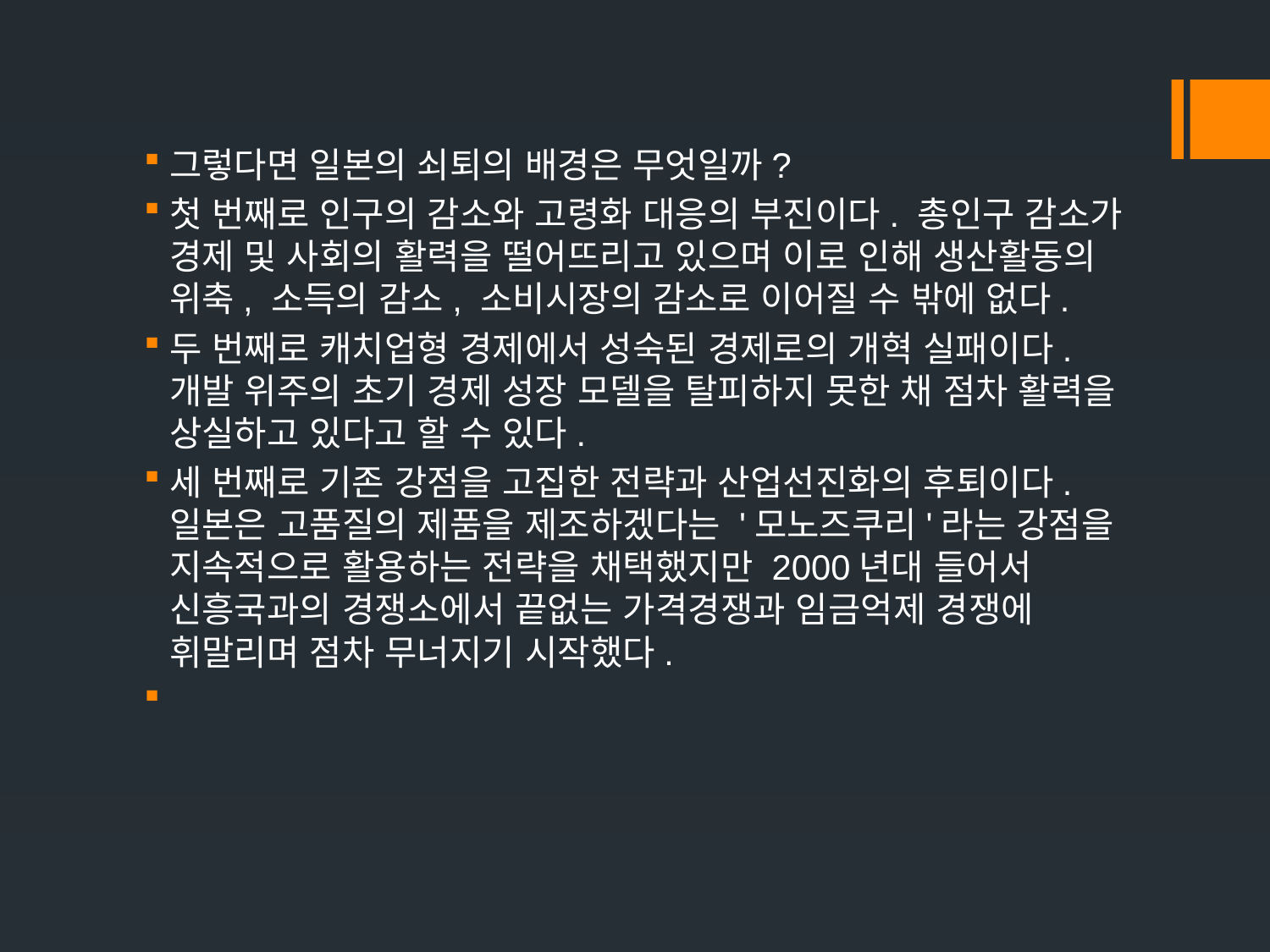

그렇다면 일본의 쇠퇴의 배경은 무엇일까?
첫 번째로 인구의 감소와 고령화 대응의 부진이다. 총인구 감소가 경제 및 사회의 활력을 떨어뜨리고 있으며 이로 인해 생산활동의 위축, 소득의 감소, 소비시장의 감소로 이어질 수 밖에 없다.
두 번째로 캐치업형 경제에서 성숙된 경제로의 개혁 실패이다. 개발 위주의 초기 경제 성장 모델을 탈피하지 못한 채 점차 활력을 상실하고 있다고 할 수 있다.
세 번째로 기존 강점을 고집한 전략과 산업선진화의 후퇴이다. 일본은 고품질의 제품을 제조하겠다는 '모노즈쿠리'라는 강점을 지속적으로 활용하는 전략을 채택했지만 2000년대 들어서 신흥국과의 경쟁소에서 끝없는 가격경쟁과 임금억제 경쟁에 휘말리며 점차 무너지기 시작했다.